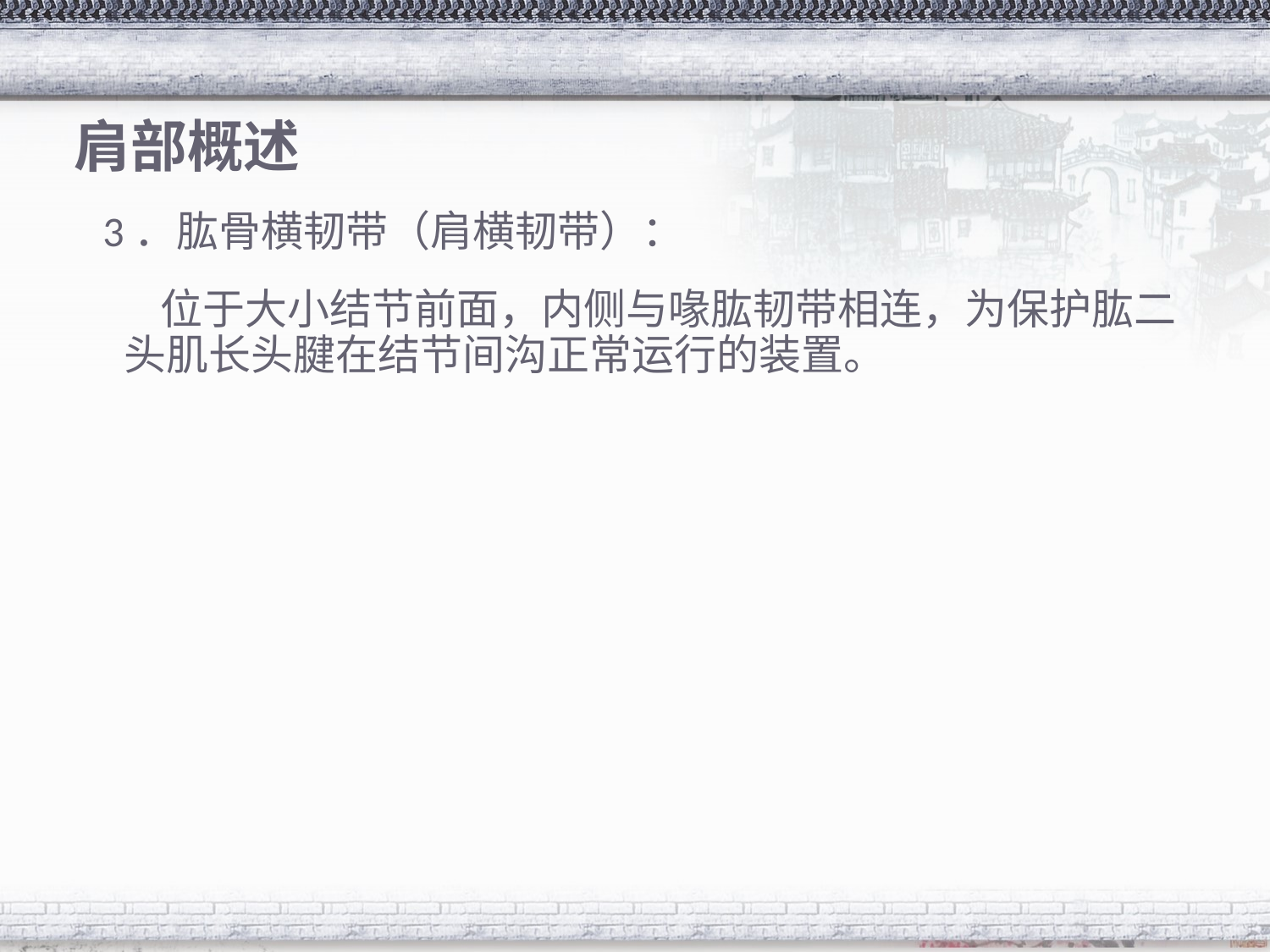

# 肩部概述
   3．肱骨横韧带（肩横韧带）：
        位于大小结节前面，内侧与喙肱韧带相连，为保护肱二头肌长头腱在结节间沟正常运行的装置。